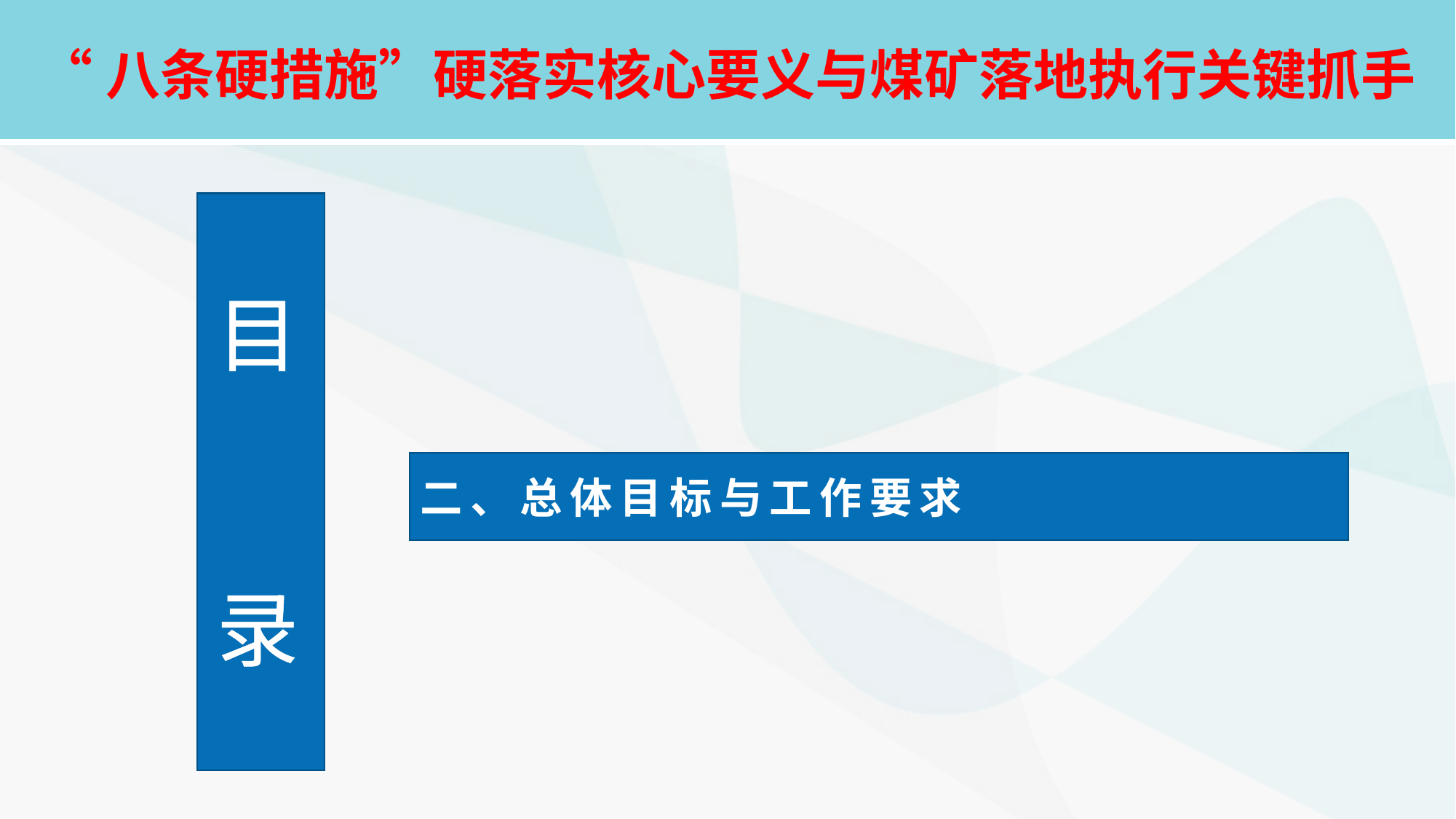

# “八条硬措施”硬落实核心要义与煤矿落地执行关键抓手

目

录
二、总体目标与工作要求